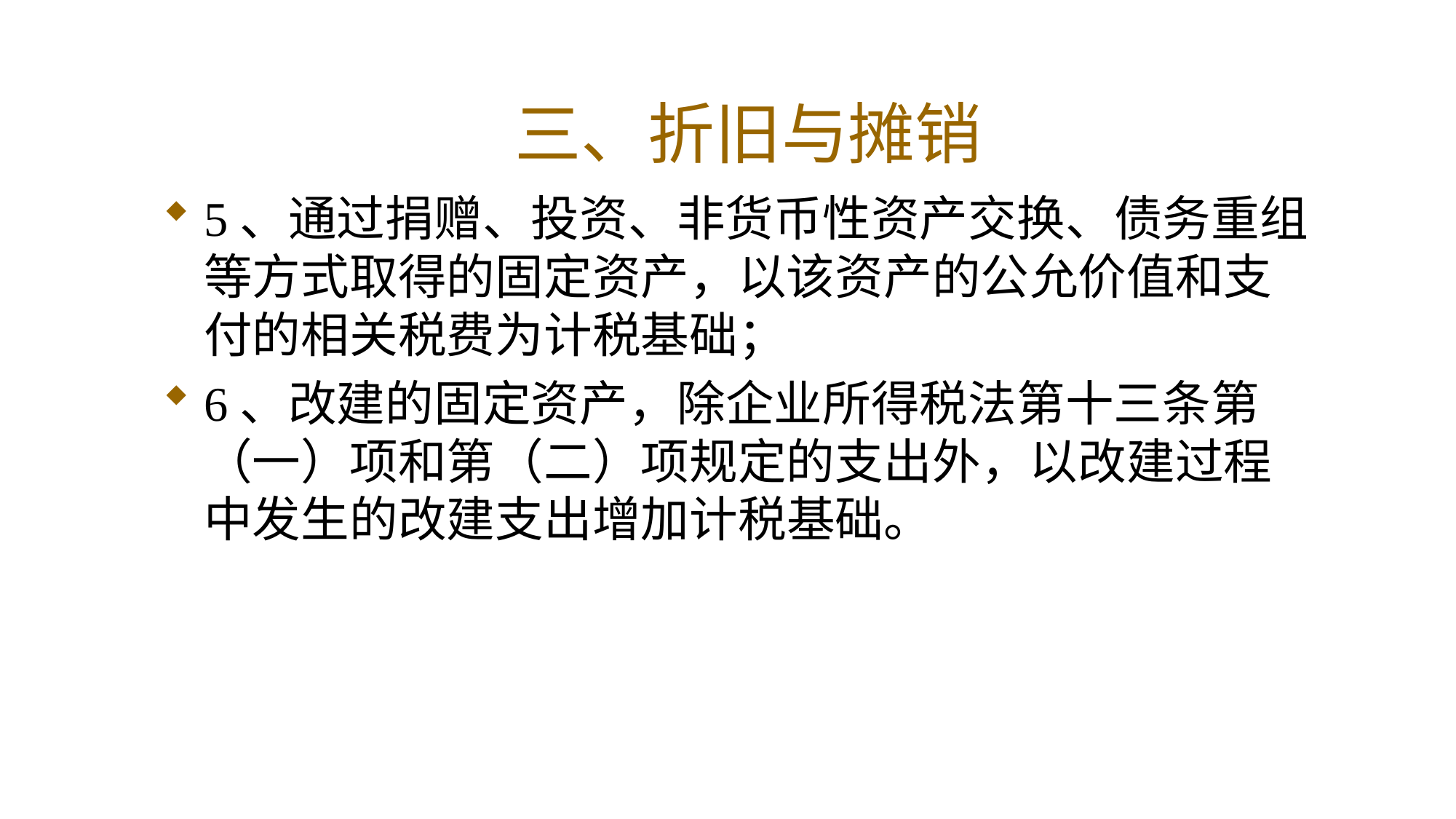

# 三、折旧与摊销
5、通过捐赠、投资、非货币性资产交换、债务重组等方式取得的固定资产，以该资产的公允价值和支付的相关税费为计税基础；
6、改建的固定资产，除企业所得税法第十三条第（一）项和第（二）项规定的支出外，以改建过程中发生的改建支出增加计税基础。